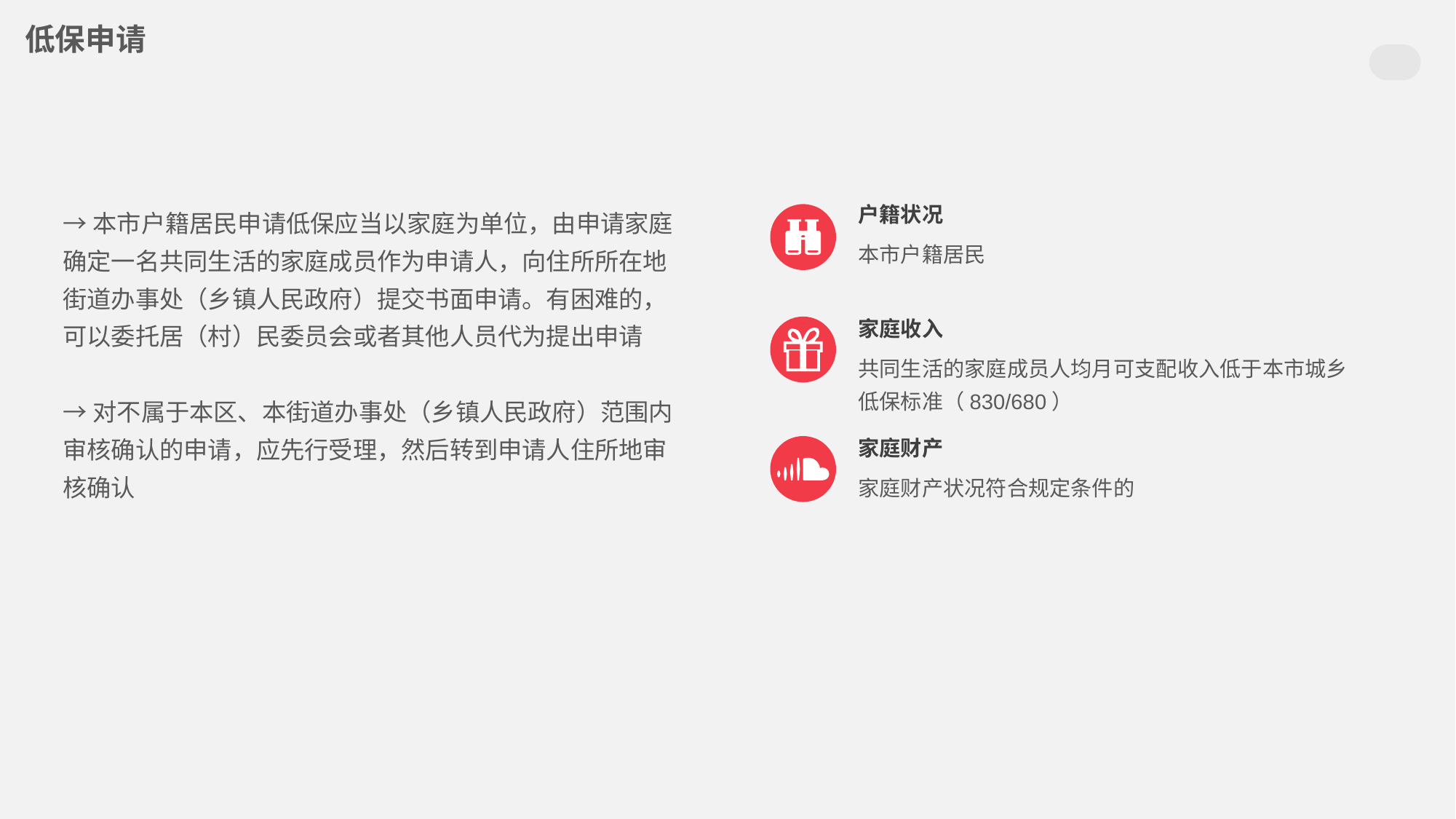

低保申请
→本市户籍居民申请低保应当以家庭为单位，由申请家庭确定一名共同生活的家庭成员作为申请人，向住所所在地街道办事处（乡镇人民政府）提交书面申请。有困难的，可以委托居（村）民委员会或者其他人员代为提出申请

→对不属于本区、本街道办事处（乡镇人民政府）范围内审核确认的申请，应先行受理，然后转到申请人住所地审核确认

户籍状况
本市户籍居民

家庭收入

共同生活的家庭成员人均月可支配收入低于本市城乡低保标准（830/680）

家庭财产
家庭财产状况符合规定条件的